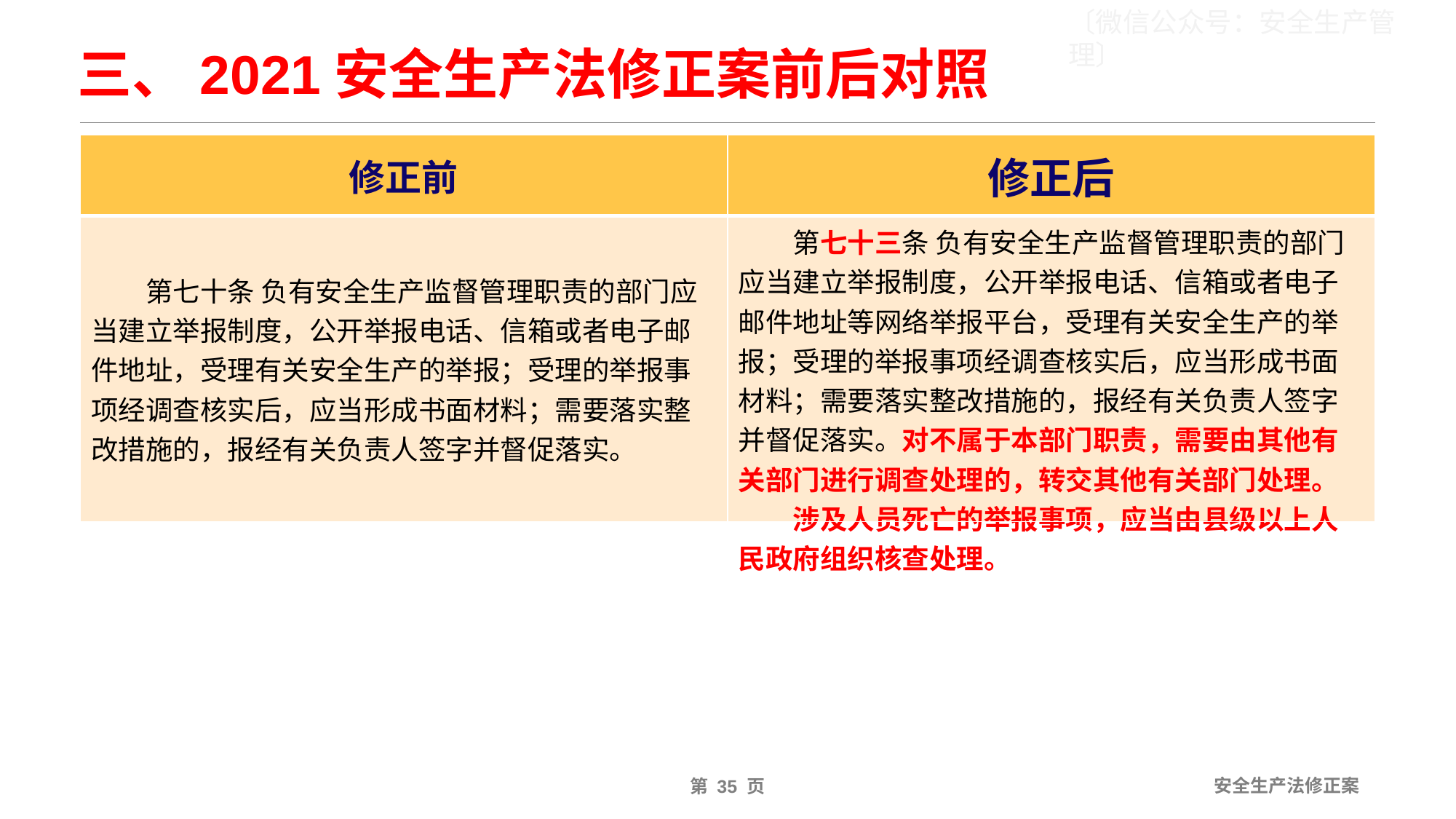

三、2021安全生产法修正案前后对照
| 修正前 | 修正后 |
| --- | --- |
| 第七十条 负有安全生产监督管理职责的部门应当建立举报制度，公开举报电话、信箱或者电子邮件地址，受理有关安全生产的举报；受理的举报事项经调查核实后，应当形成书面材料；需要落实整改措施的，报经有关负责人签字并督促落实。 | 第七十三条 负有安全生产监督管理职责的部门应当建立举报制度，公开举报电话、信箱或者电子邮件地址等网络举报平台，受理有关安全生产的举报；受理的举报事项经调查核实后，应当形成书面材料；需要落实整改措施的，报经有关负责人签字并督促落实。对不属于本部门职责，需要由其他有关部门进行调查处理的，转交其他有关部门处理。 涉及人员死亡的举报事项，应当由县级以上人民政府组织核查处理。 |